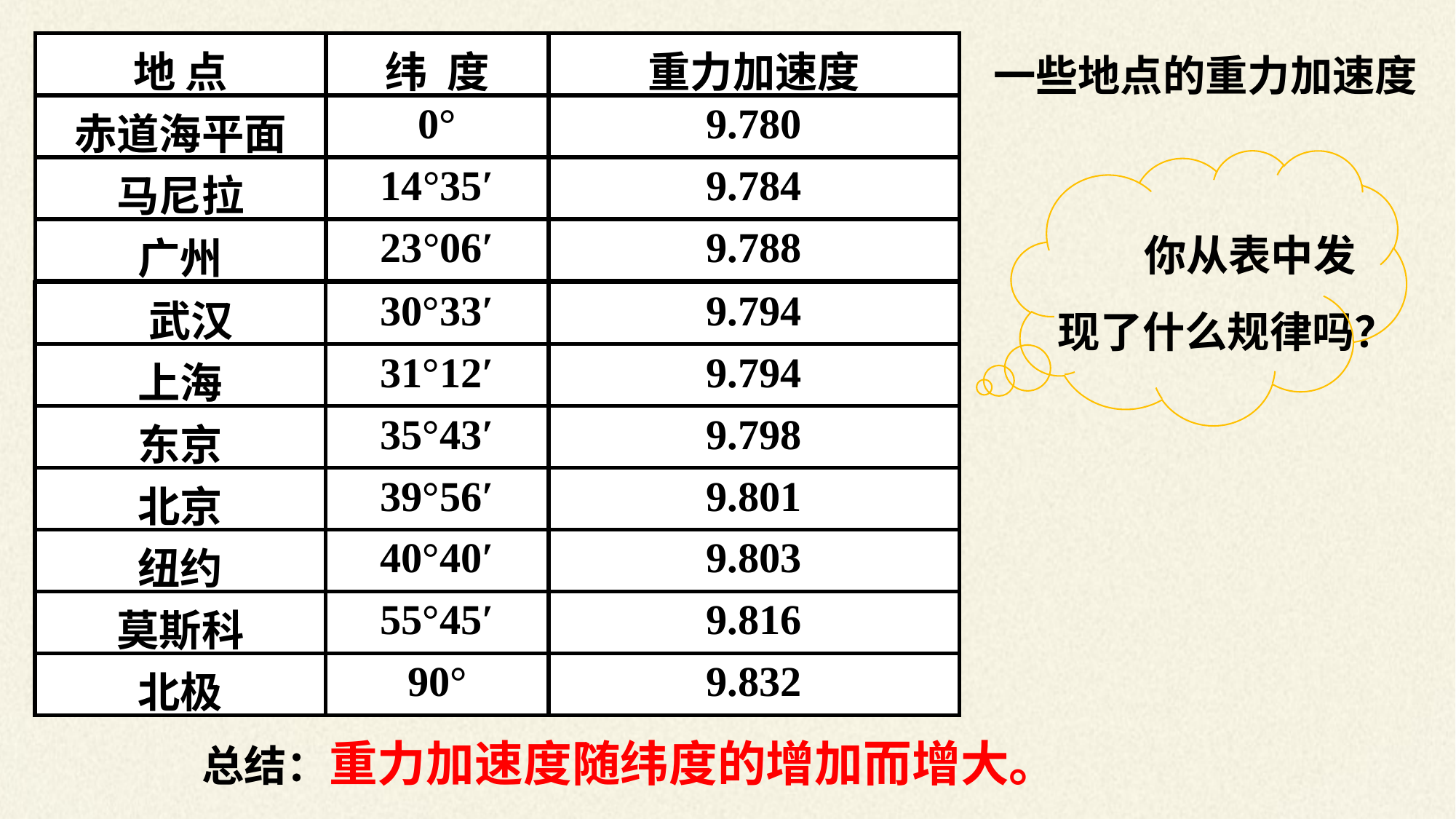

| 地 点 | 纬 度 | 重力加速度 |
| --- | --- | --- |
| 赤道海平面 | 0° | 9.780 |
| 马尼拉 | 14°35′ | 9.784 |
| 广州 | 23°06′ | 9.788 |
一些地点的重力加速度

你从表中发现了什么规律吗？
| 武汉 | 30°33′ | 9.794 |
| --- | --- | --- |
| 上海 | 31°12′ | 9.794 |
| 东京 | 35°43′ | 9.798 |
| 北京 | 39°56′ | 9.801 |
| 纽约 | 40°40′ | 9.803 |
| 莫斯科 | 55°45′ | 9.816 |
| 北极 | 90° | 9.832 |
总结：重力加速度随纬度的增加而增大。